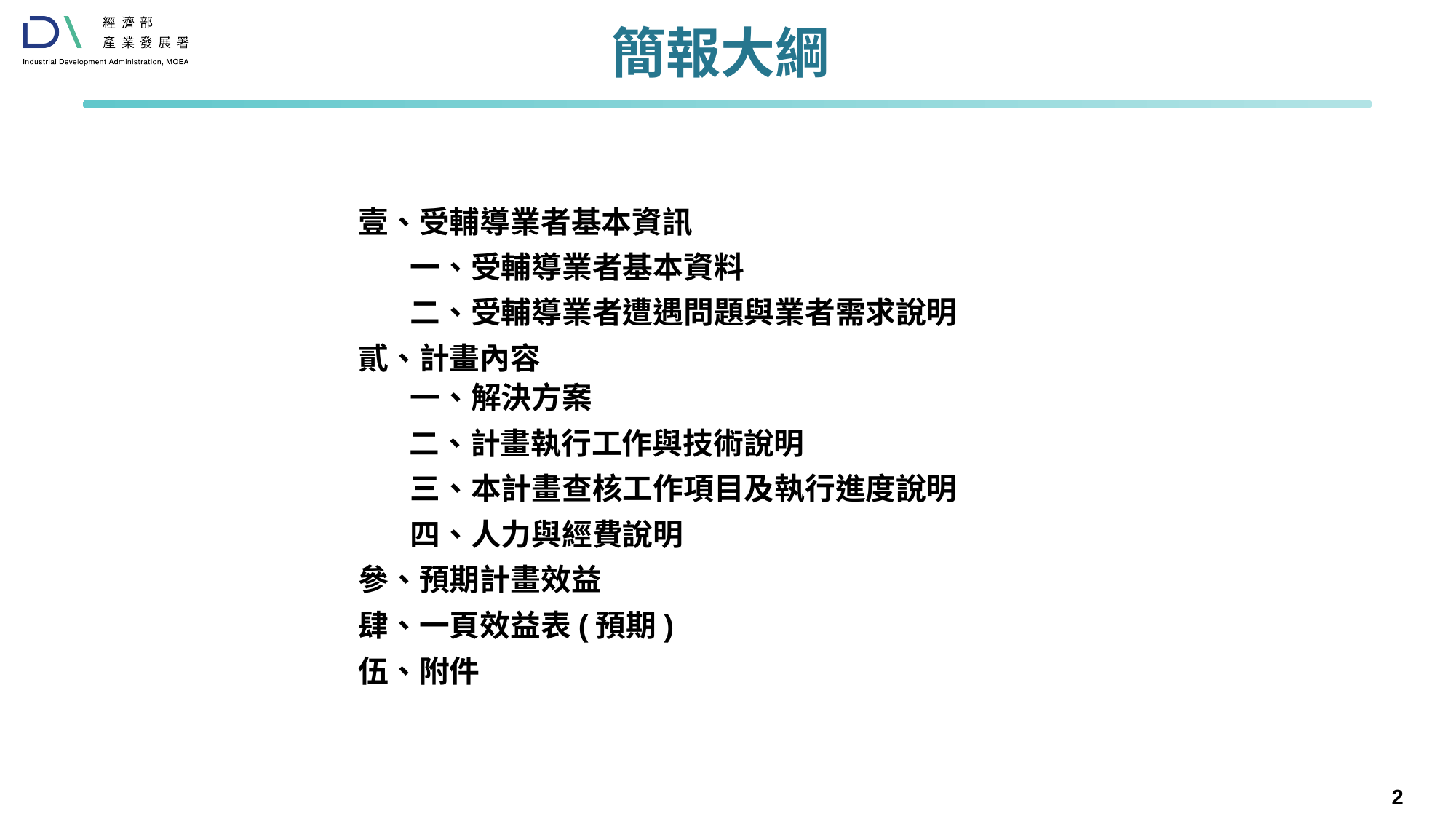

# 簡報大綱
壹、受輔導業者基本資訊
一、受輔導業者基本資料
二、受輔導業者遭遇問題與業者需求說明
貳、計畫內容
一、解決方案
二、計畫執行工作與技術說明
三、本計畫查核工作項目及執行進度說明
四、人力與經費說明
參、預期計畫效益
肆、一頁效益表(預期)
伍、附件
2